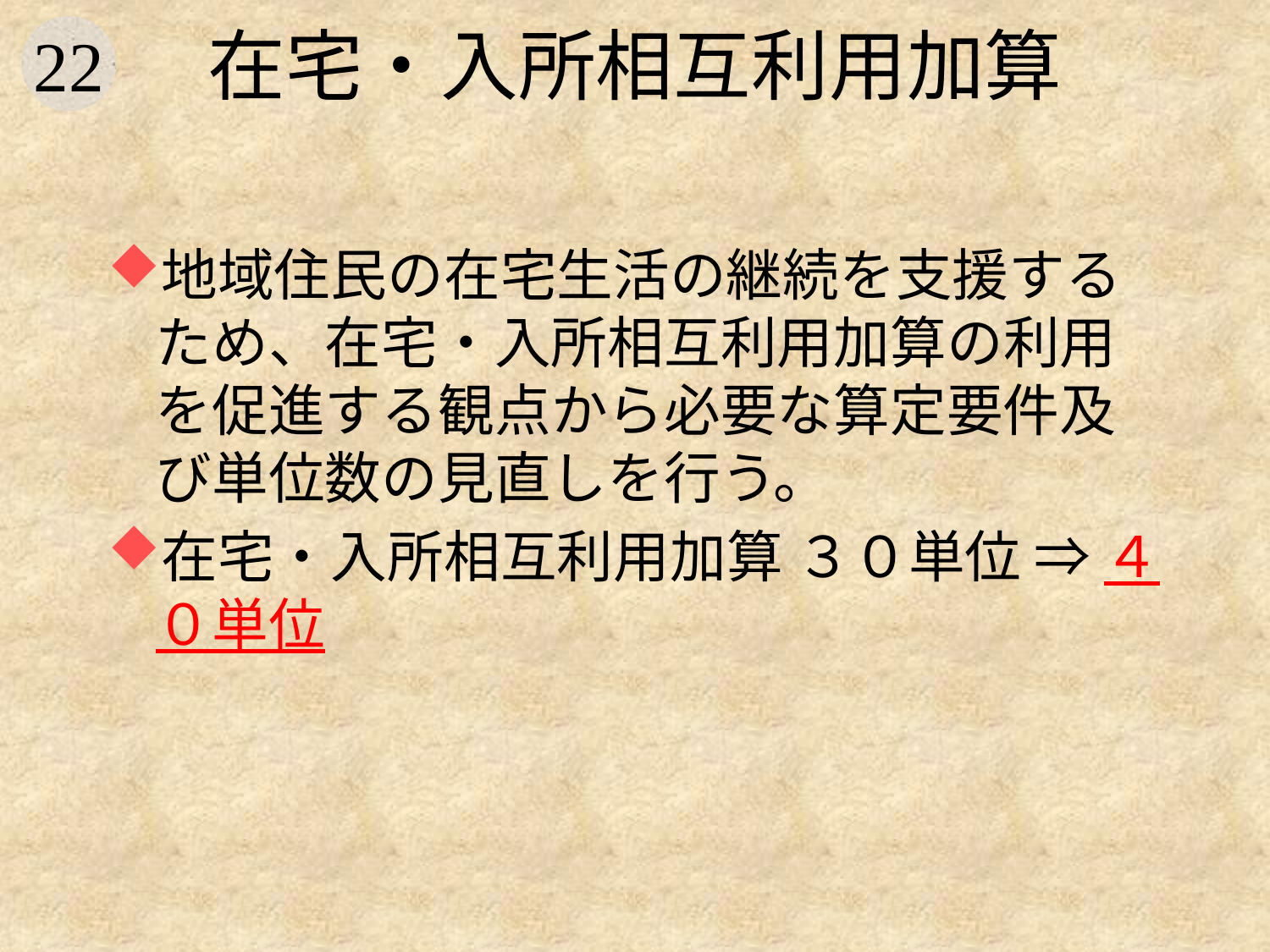

# 在宅・入所相互利用加算
地域住民の在宅生活の継続を支援するため、在宅・入所相互利用加算の利用を促進する観点から必要な算定要件及び単位数の見直しを行う。
在宅・入所相互利用加算 ３０単位 ⇒ ４０単位